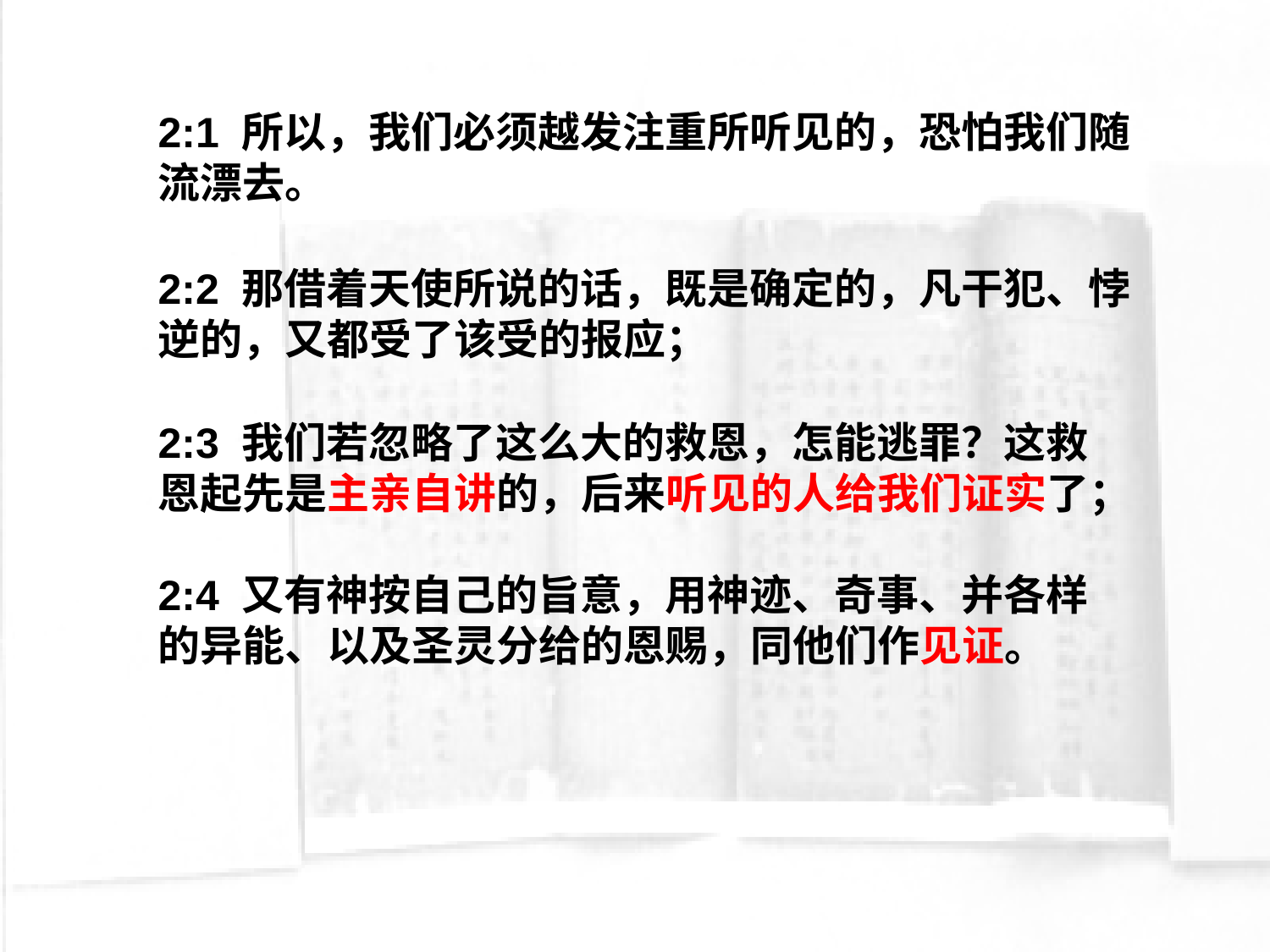

2:1 所以，我们必须越发注重所听见的，恐怕我们随流漂去。
2:2 那借着天使所说的话，既是确定的，凡干犯、悖逆的，又都受了该受的报应；
2:3 我们若忽略了这么大的救恩，怎能逃罪？这救恩起先是主亲自讲的，后来听见的人给我们证实了；
2:4 又有神按自己的旨意，用神迹、奇事、并各样的异能、以及圣灵分给的恩赐，同他们作见证。